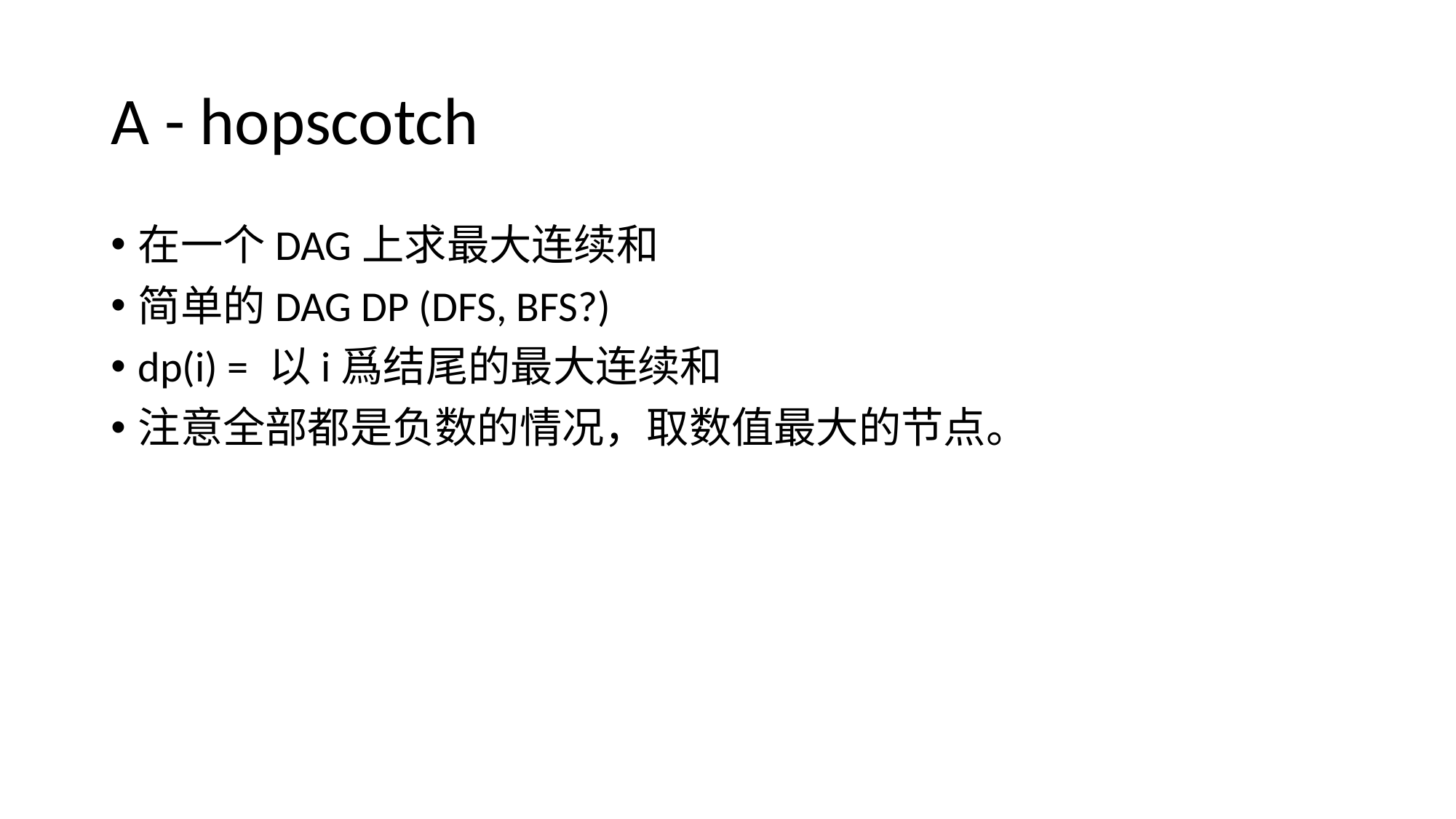

# A - hopscotch
在一个DAG上求最大连续和
简单的DAG DP (DFS, BFS?)
dp(i) = 以i爲结尾的最大连续和
注意全部都是负数的情况，取数值最大的节点。